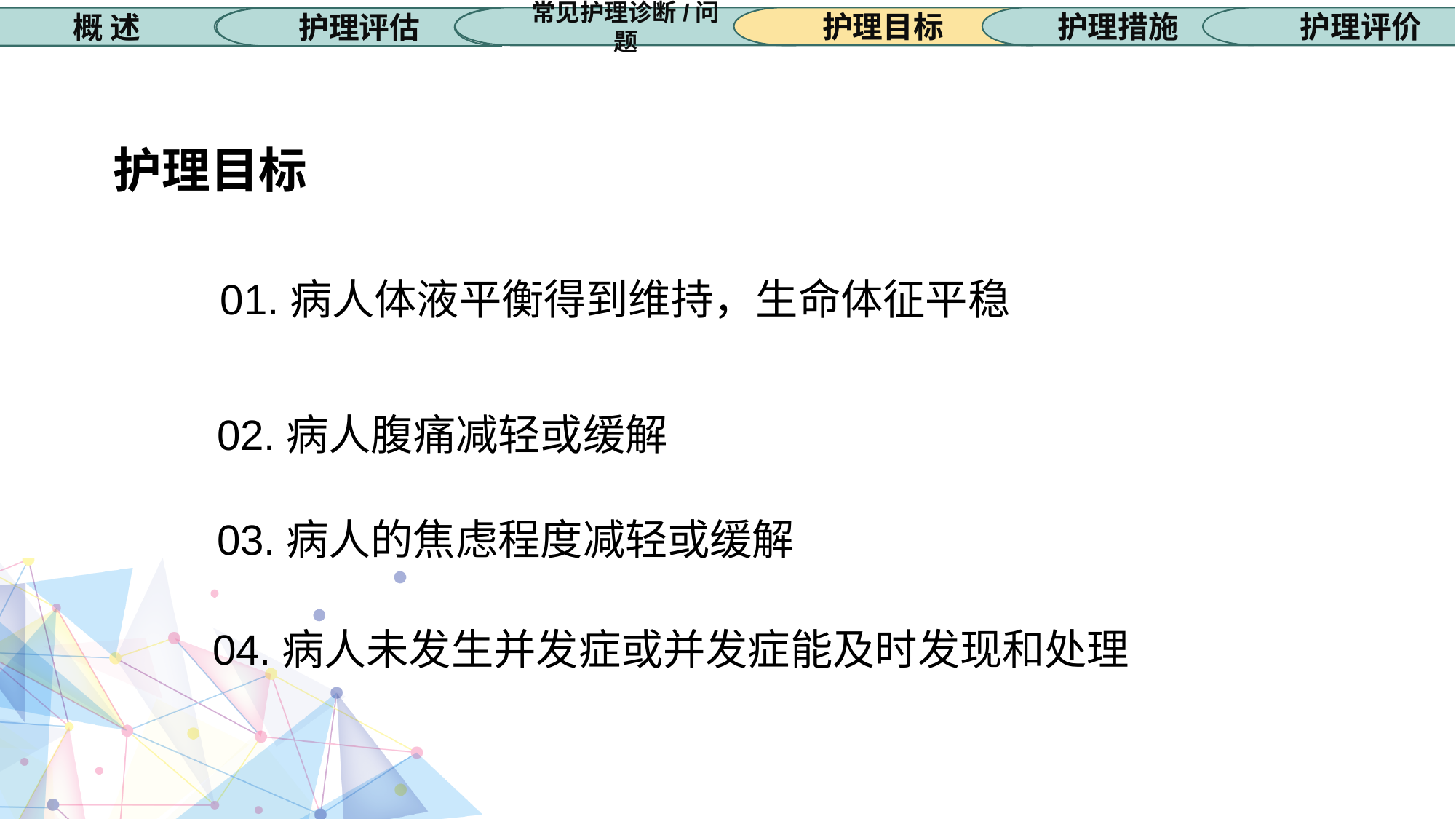

护理措施
常见护理诊断/问题
护理目标
护理评价
概 述
护理评估
护理目标
01.病人体液平衡得到维持，生命体征平稳
02.病人腹痛减轻或缓解
03.病人的焦虑程度减轻或缓解
04.病人未发生并发症或并发症能及时发现和处理